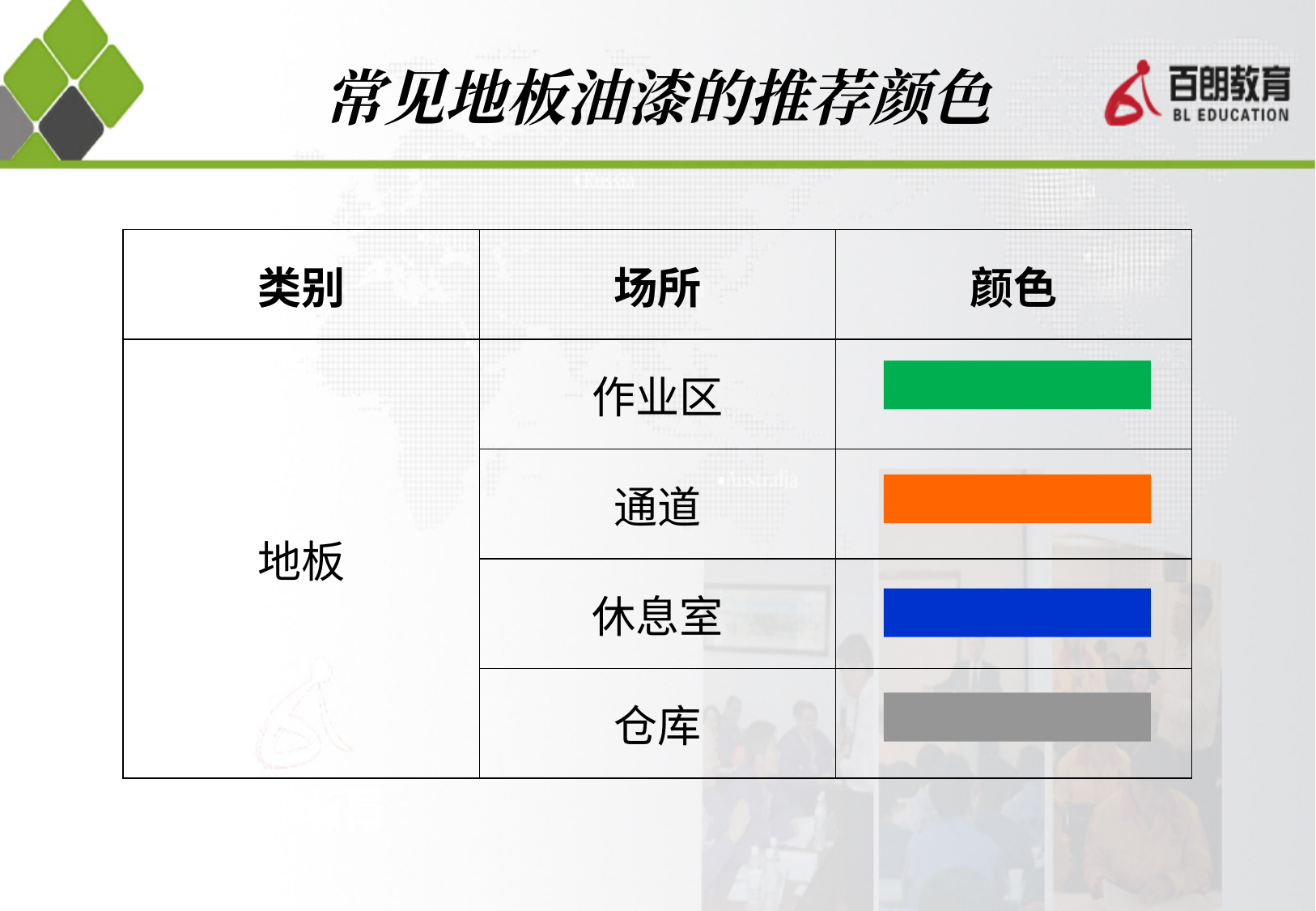

常见地板油漆的推荐颜色
| 类别 | 场所 | 颜色 |
| --- | --- | --- |
| 地板 | 作业区 |  |
|  | 通道 |  |
|  | 休息室 |  |
|  | 仓库 |  |